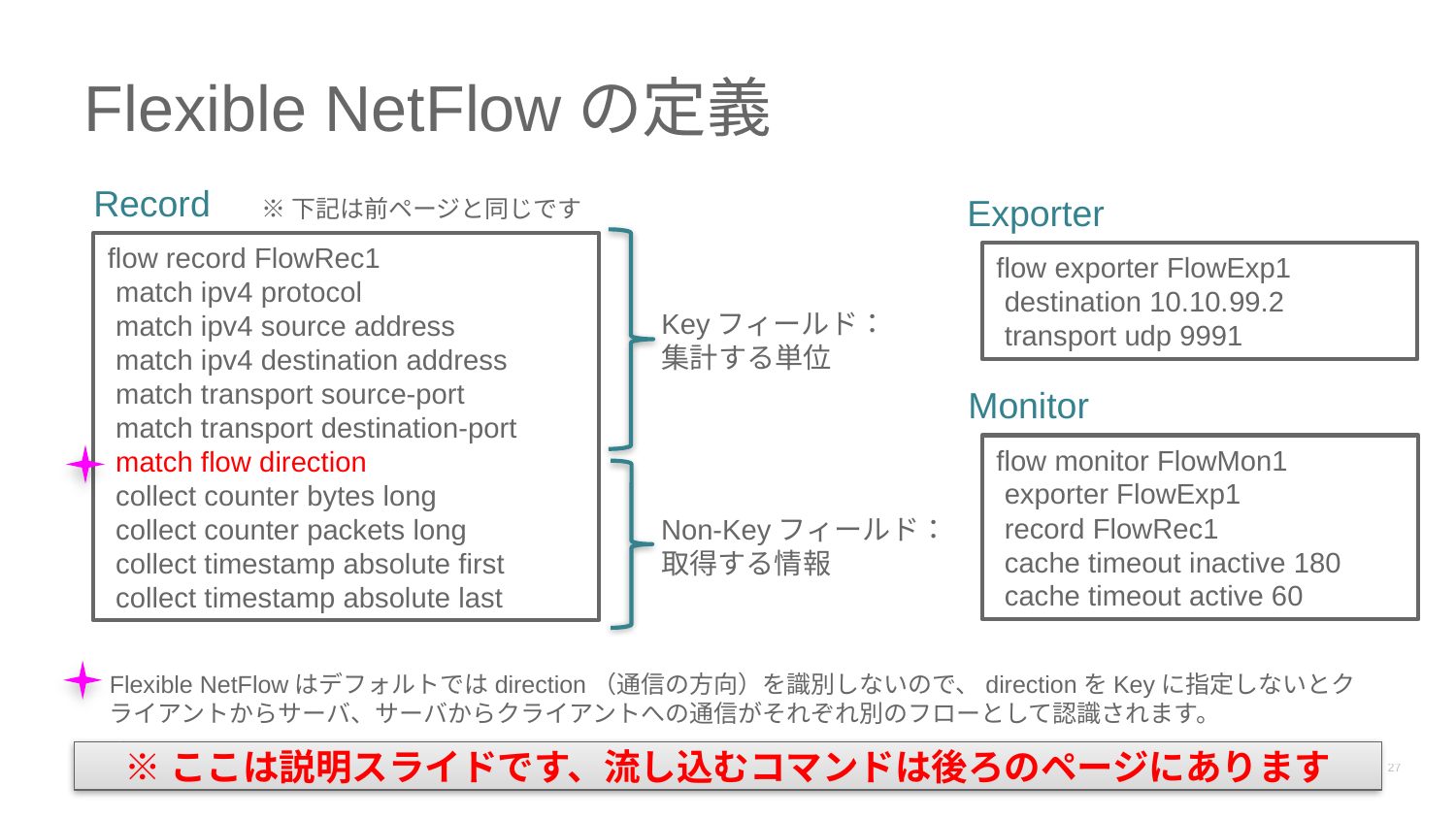

# Flexible NetFlowの定義
Record
Exporter
※下記は前ページと同じです

flow record FlowRec1
 match ipv4 protocol
 match ipv4 source address
 match ipv4 destination address
 match transport source-port
 match transport destination-port
 match flow direction
 collect counter bytes long
 collect counter packets long
 collect timestamp absolute first
 collect timestamp absolute last
flow exporter FlowExp1
 destination 10.10.99.2
 transport udp 9991
Keyフィールド：
集計する単位
Monitor
flow monitor FlowMon1
 exporter FlowExp1
 record FlowRec1
 cache timeout inactive 180
 cache timeout active 60

Non-Keyフィールド：
取得する情報

Flexible NetFlowはデフォルトではdirection（通信の方向）を識別しないので、directionをKeyに指定しないとクライアントからサーバ、サーバからクライアントへの通信がそれぞれ別のフローとして認識されます。
※ここは説明スライドです、流し込むコマンドは後ろのページにあります